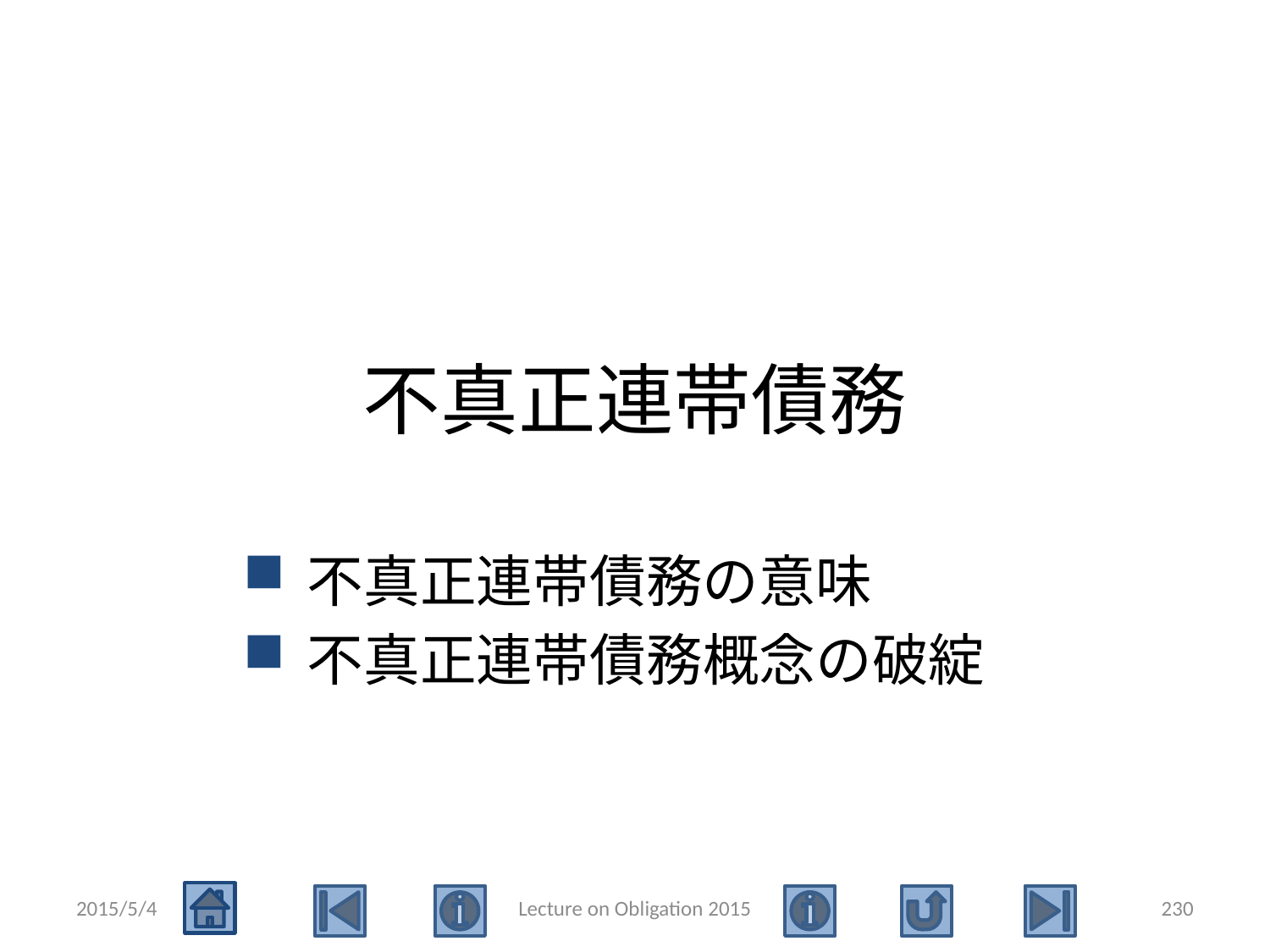

# 不真正連帯債務
不真正連帯債務の意味
不真正連帯債務概念の破綻
2015/5/4
Lecture on Obligation 2015
230